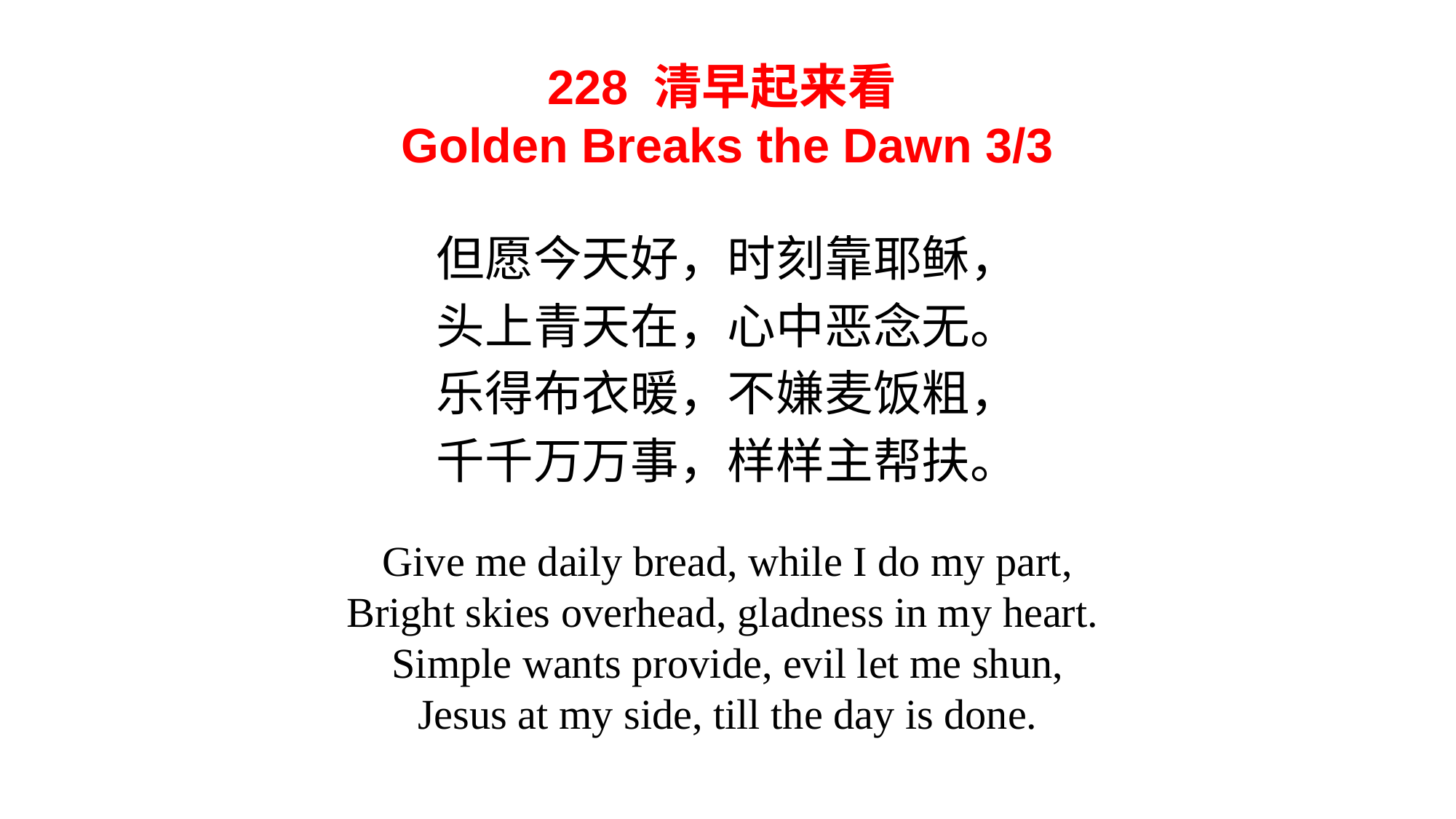

228 清早起来看
Golden Breaks the Dawn 3/3
但愿今天好，时刻靠耶稣，
头上青天在，心中恶念无。
乐得布衣暖，不嫌麦饭粗，
千千万万事，样样主帮扶。

Give me daily bread, while I do my part,
Bright skies overhead, gladness in my heart.
Simple wants provide, evil let me shun,
Jesus at my side, till the day is done.